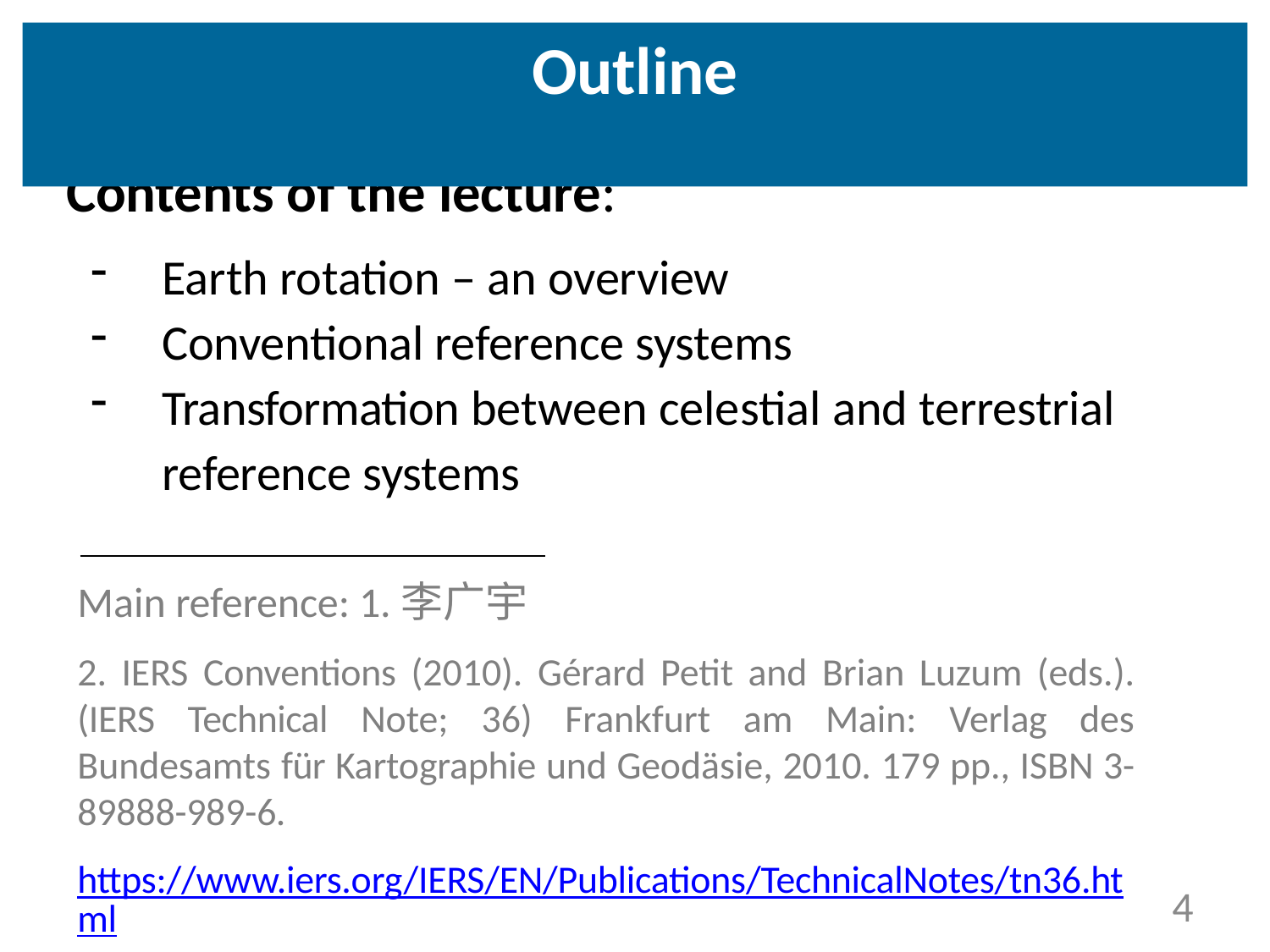

# Outline
Contents of the lecture:
Earth rotation – an overview
Conventional reference systems
Transformation between celestial and terrestrial reference systems

Main reference: 1.李广宇
2. IERS Conventions (2010). Gérard Petit and Brian Luzum (eds.). (IERS Technical Note; 36) Frankfurt am Main: Verlag des Bundesamts für Kartographie und Geodäsie, 2010. 179 pp., ISBN 3-89888-989-6.
https://www.iers.org/IERS/EN/Publications/TechnicalNotes/tn36.html

4